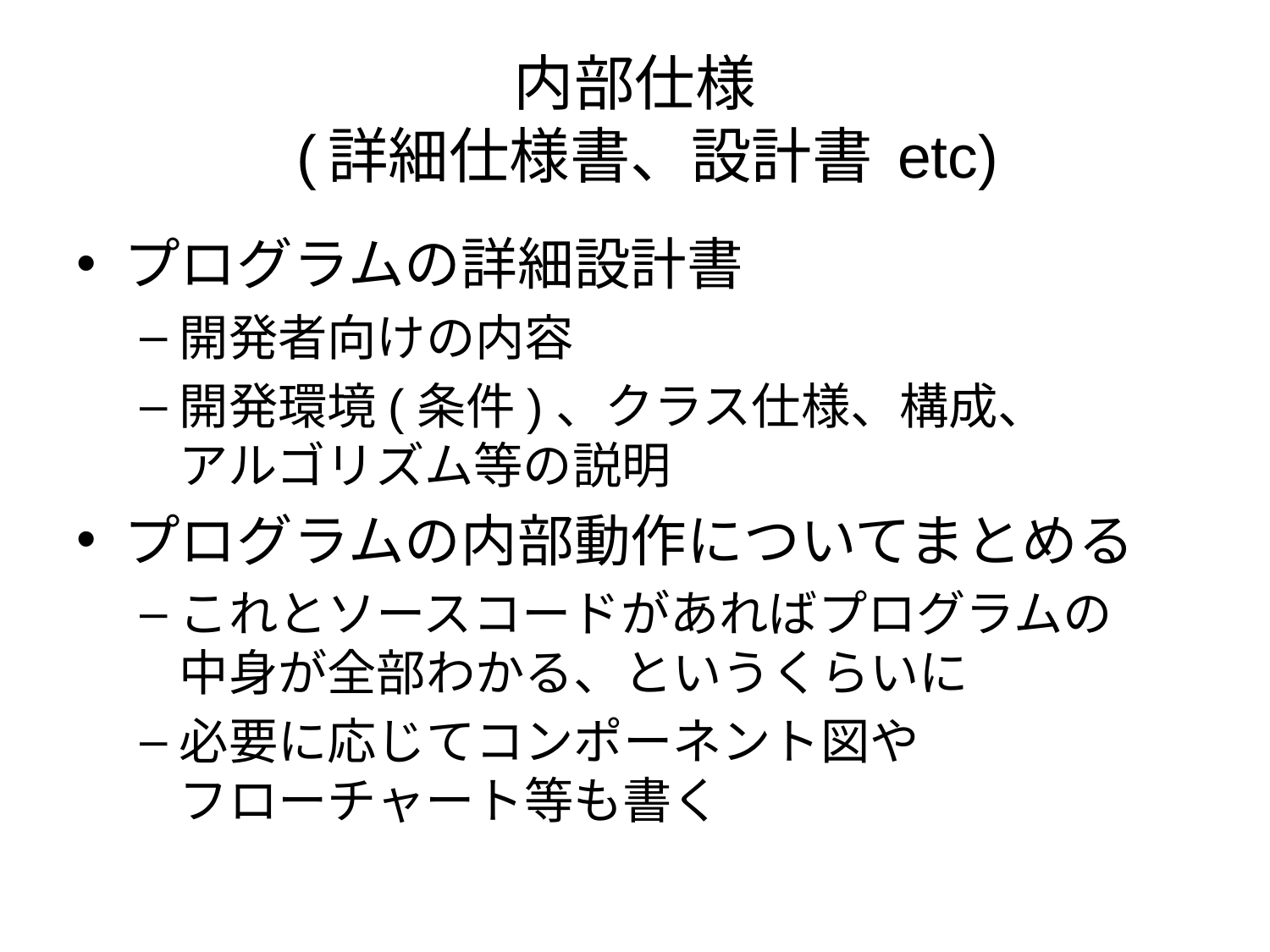

# 内部仕様 (詳細仕様書、設計書 etc)
プログラムの詳細設計書
開発者向けの内容
開発環境(条件)、クラス仕様、構成、
アルゴリズム等の説明
プログラムの内部動作についてまとめる
これとソースコードがあればプログラムの
中身が全部わかる、というくらいに
必要に応じてコンポーネント図や
フローチャート等も書く